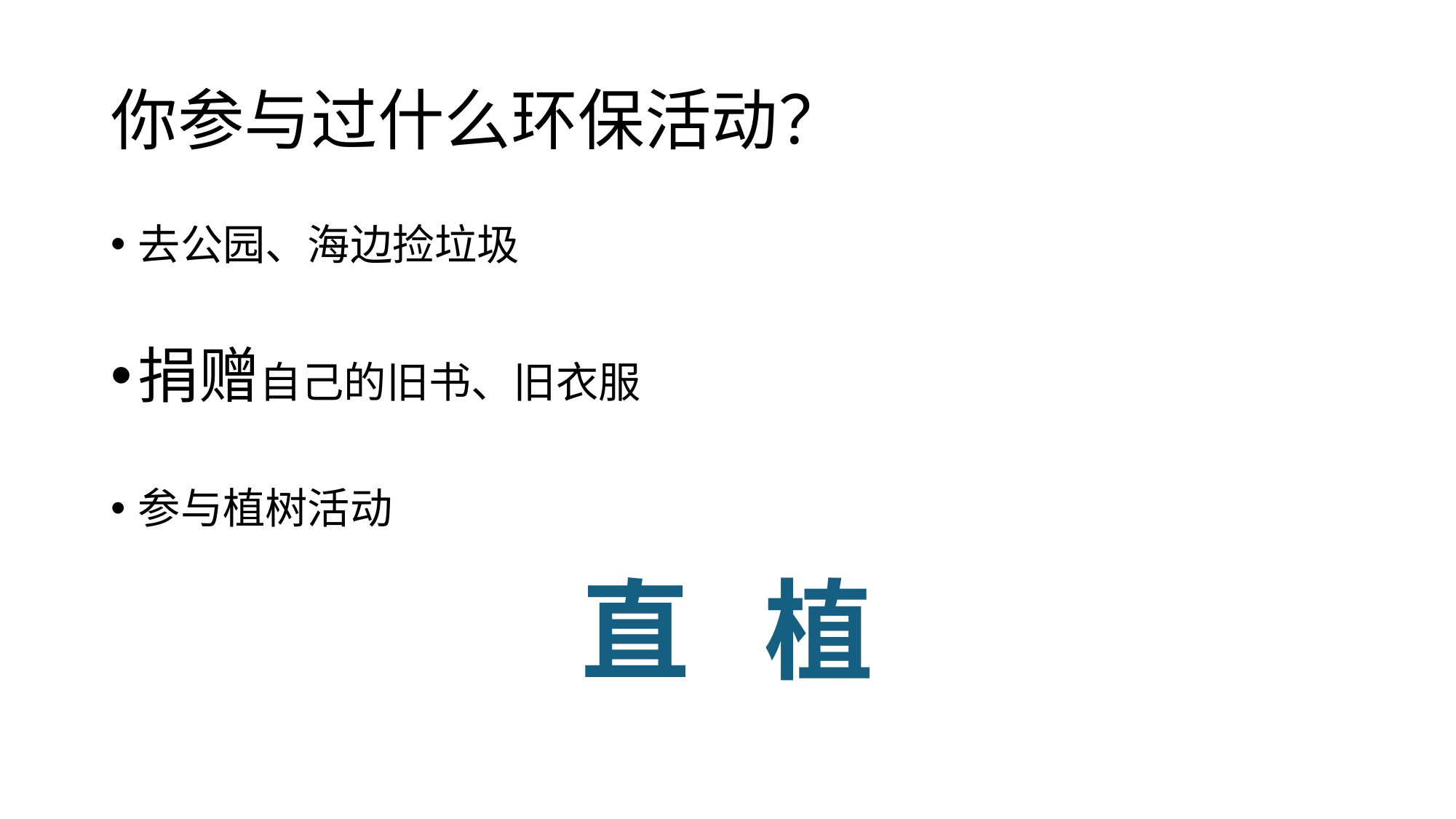

# 你参与过什么环保活动？
去公园、海边捡垃圾

捐赠自己的旧书、旧衣服

参与植树活动
直   植